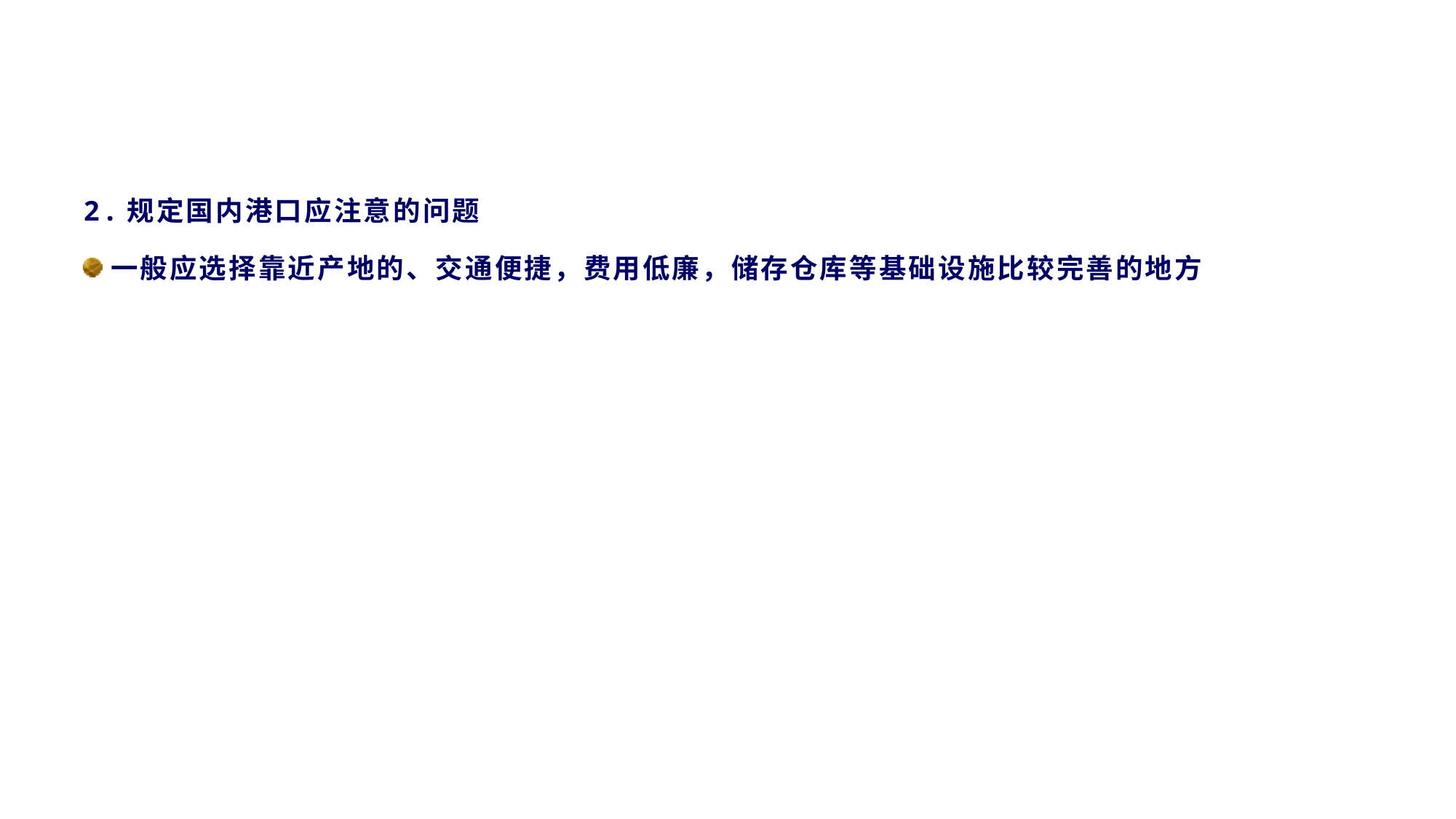

#
2.规定国内港口应注意的问题
一般应选择靠近产地的、交通便捷，费用低廉，储存仓库等基础设施比较完善的地方